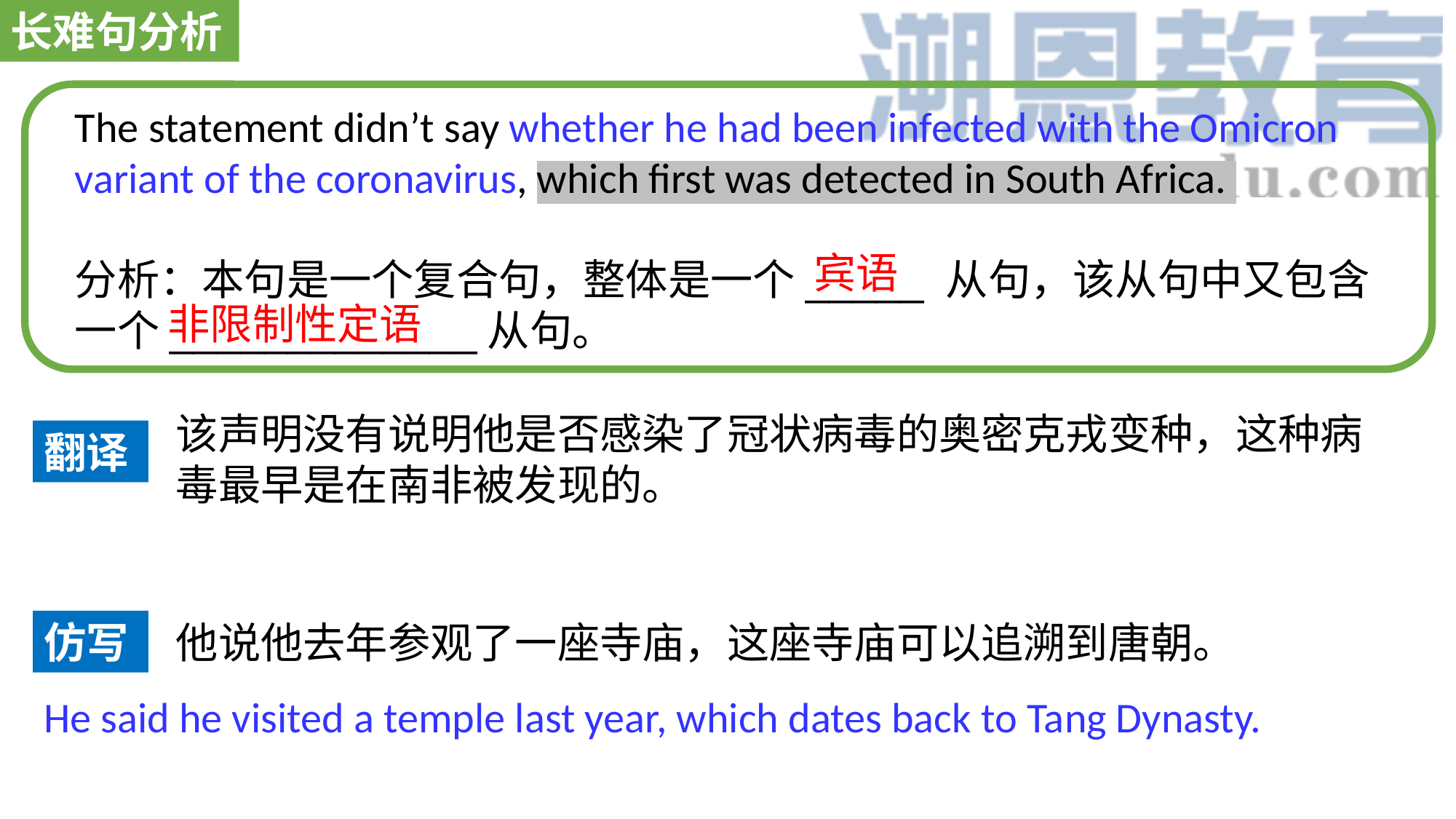

长难句分析

The statement didn’t say whether he had been infected with the Omicron variant of the coronavirus, which first was detected in South Africa.

分析：本句是一个复合句，整体是一个_____ 从句，该从句中又包含一个_____________从句。
宾语
非限制性定语
该声明没有说明他是否感染了冠状病毒的奥密克戎变种，这种病毒最早是在南非被发现的。
翻译
仿写
他说他去年参观了一座寺庙，这座寺庙可以追溯到唐朝。
He said he visited a temple last year, which dates back to Tang Dynasty.